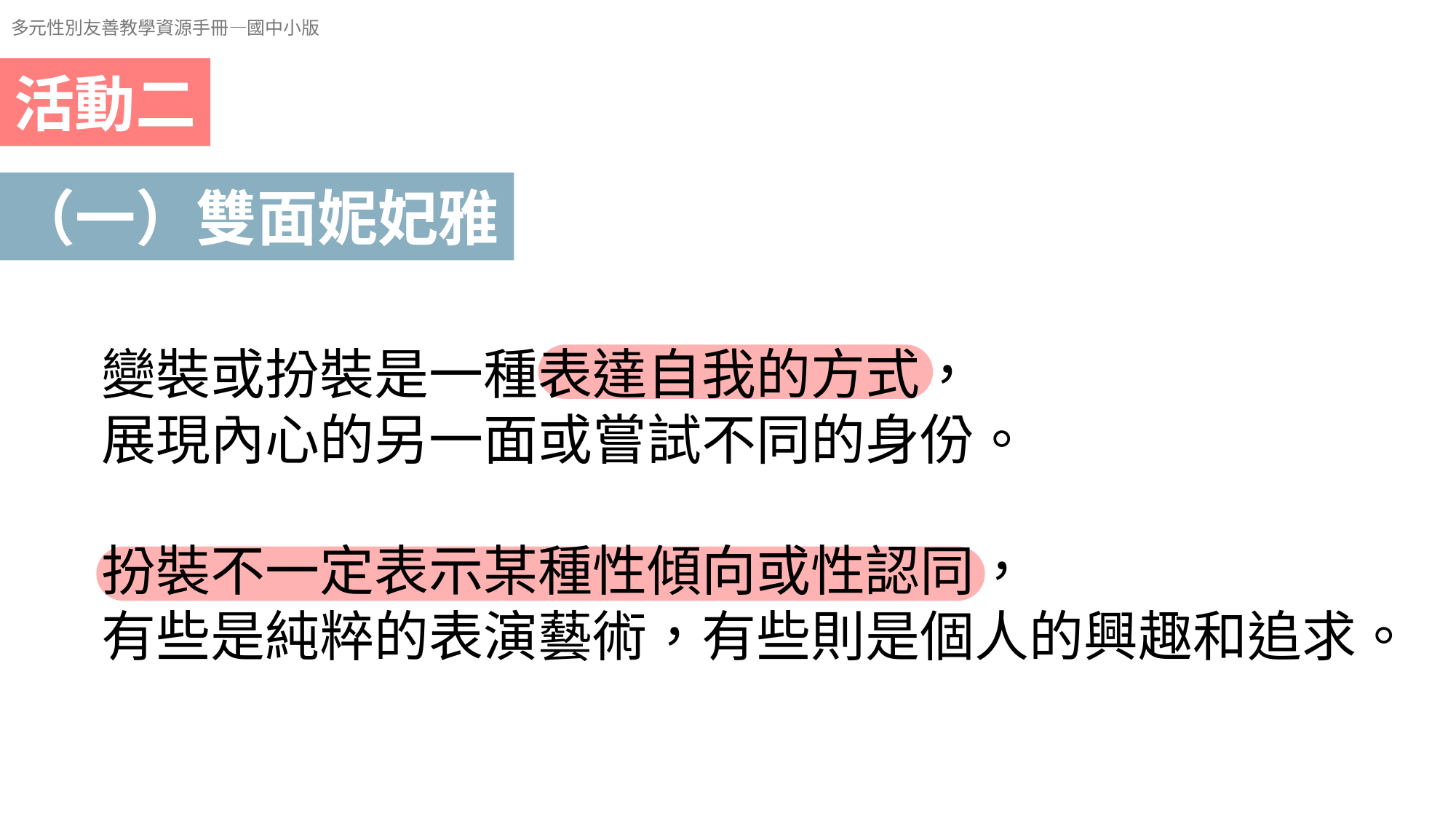

多元性別友善教學資源手冊—國中小版
活動二
（一）雙面妮妃雅
變裝或扮裝是一種表達自我的方式，
展現內心的另一面或嘗試不同的身份。

扮裝不一定表示某種性傾向或性認同，
有些是純粹的表演藝術，有些則是個人的興趣和追求。